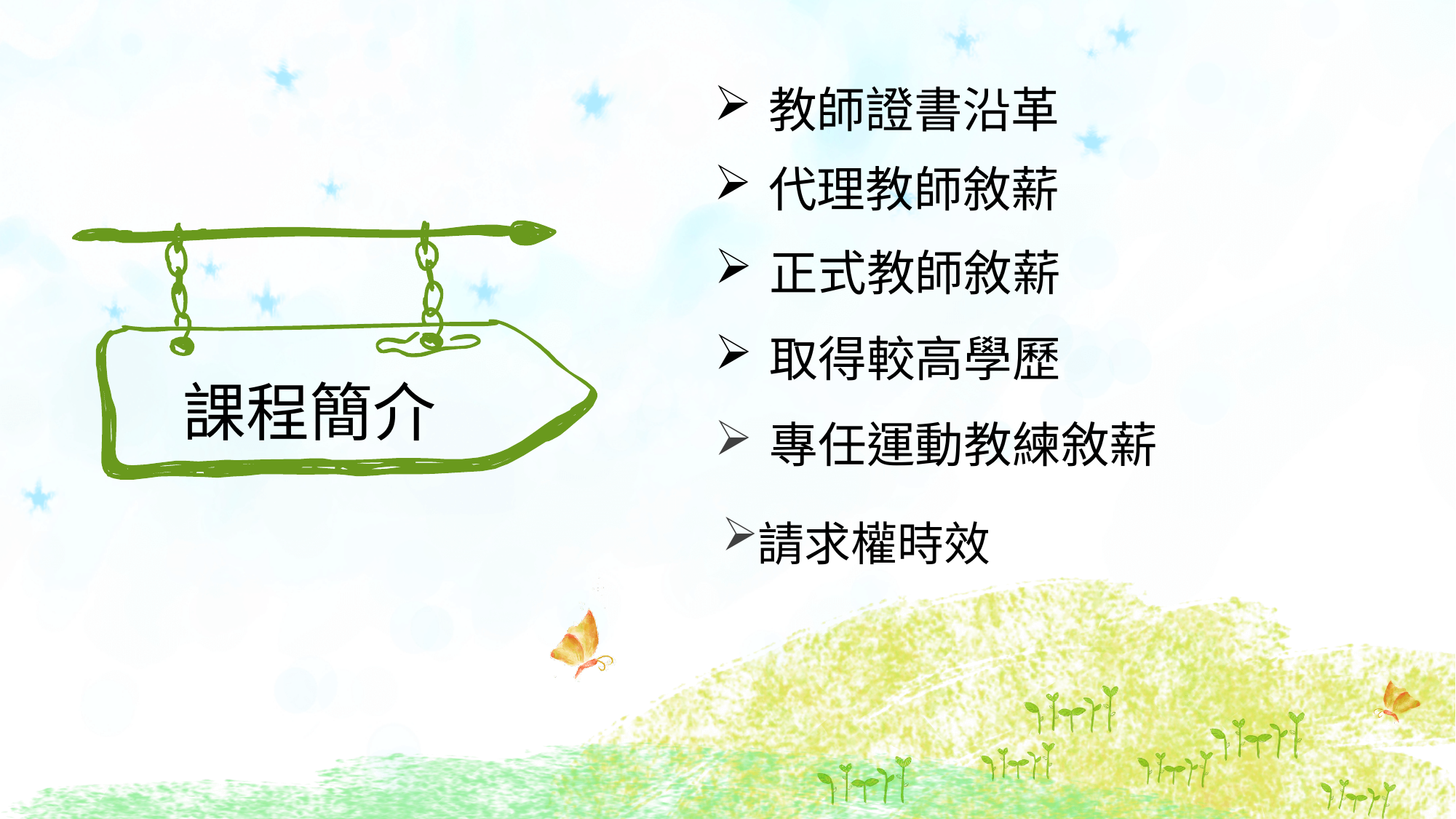

教師證書沿革
代理教師敘薪
正式教師敘薪
取得較高學歷

課程簡介
專任運動教練敘薪
請求權時效